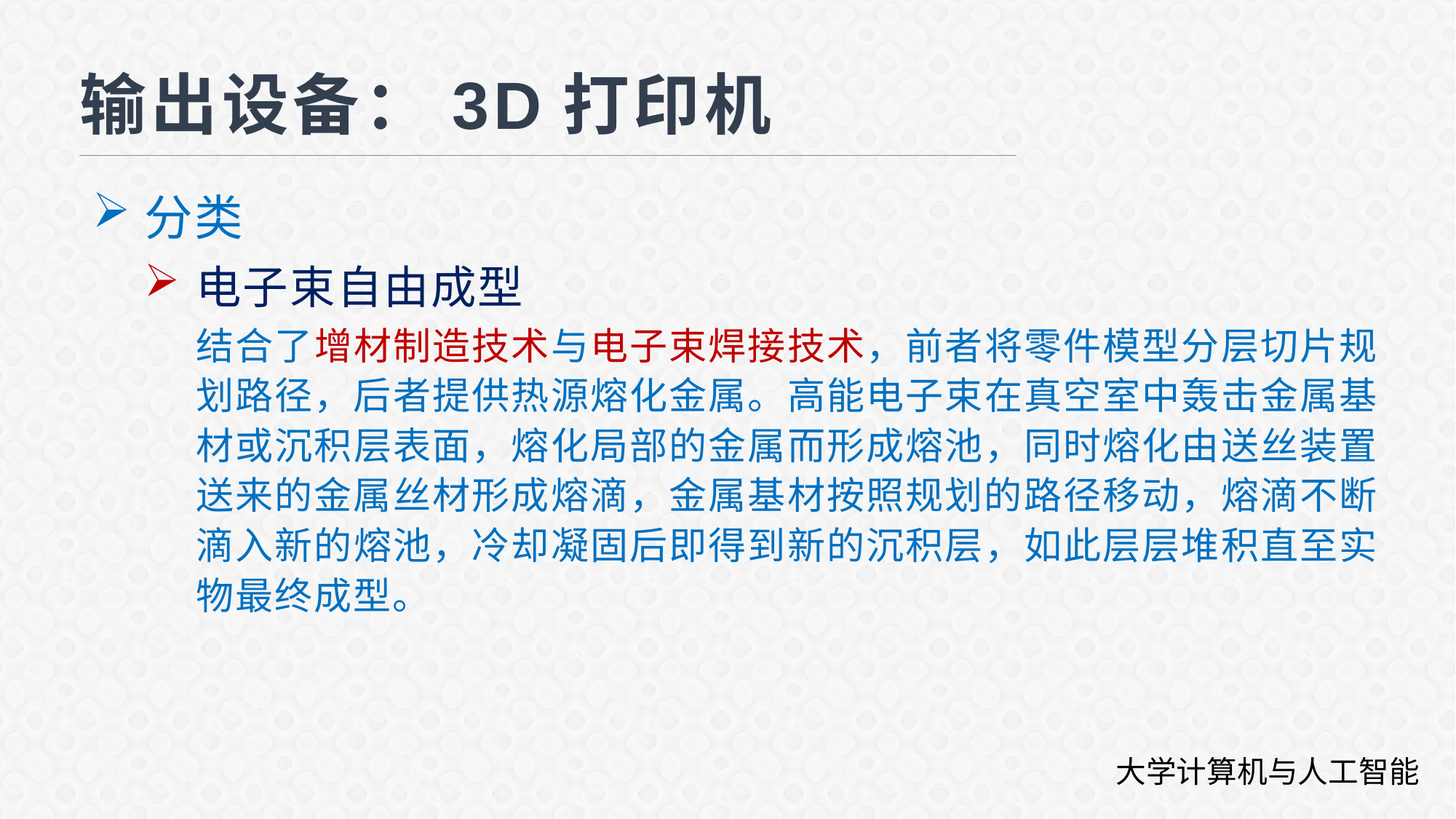

# 输出设备：3D打印机
分类
电子束自由成型
结合了增材制造技术与电子束焊接技术，前者将零件模型分层切片规划路径，后者提供热源熔化金属。高能电子束在真空室中轰击金属基材或沉积层表面，熔化局部的金属而形成熔池，同时熔化由送丝装置送来的金属丝材形成熔滴，金属基材按照规划的路径移动，熔滴不断滴入新的熔池，冷却凝固后即得到新的沉积层，如此层层堆积直至实物最终成型。